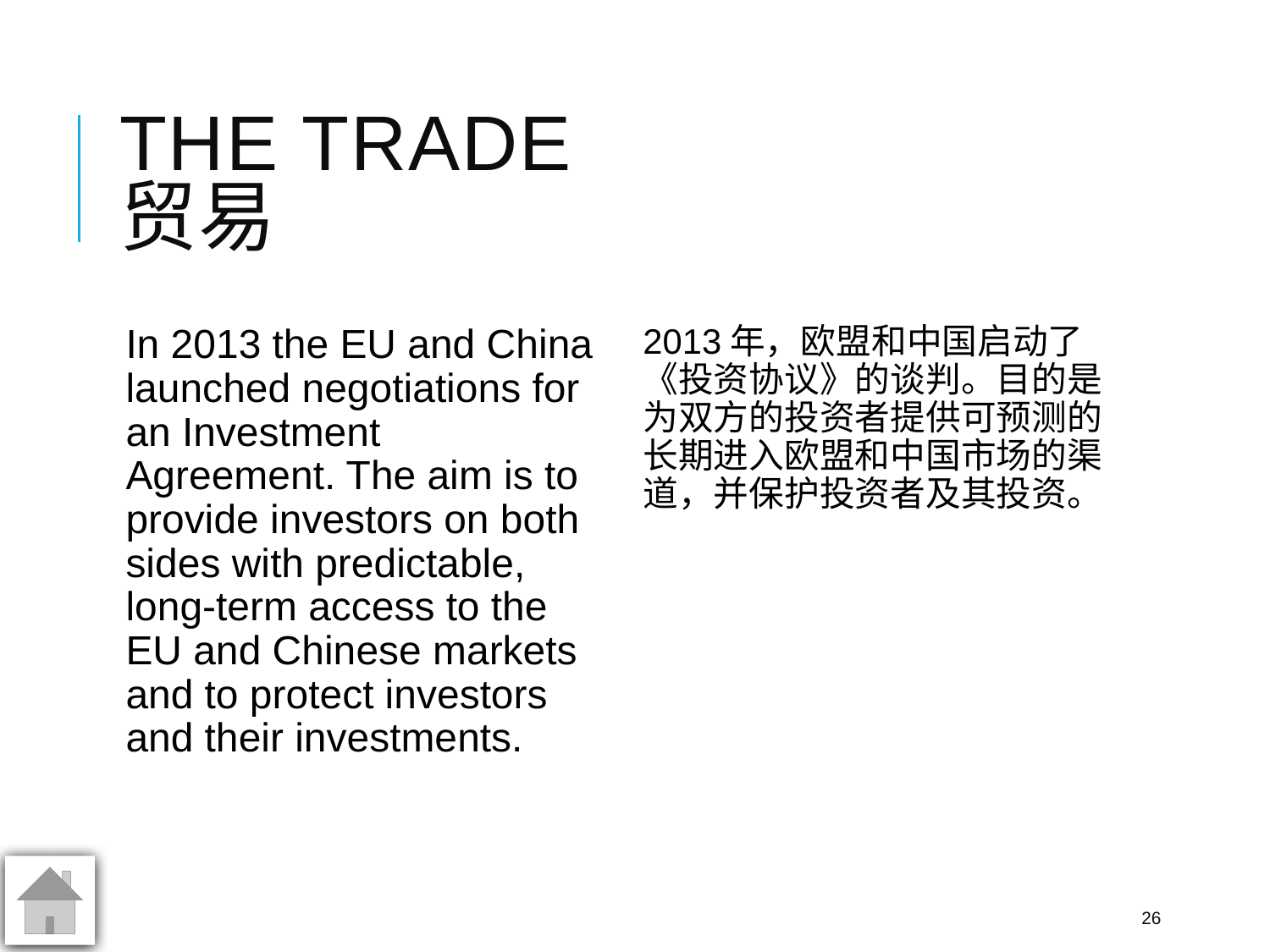

# THE TRADE 贸易
In 2013 the EU and China launched negotiations for an Investment Agreement. The aim is to provide investors on both sides with predictable, long-term access to the EU and Chinese markets and to protect investors and their investments.

2013年，欧盟和中国启动了《投资协议》的谈判。目的是为双方的投资者提供可预测的长期进入欧盟和中国市场的渠道，并保护投资者及其投资。

26